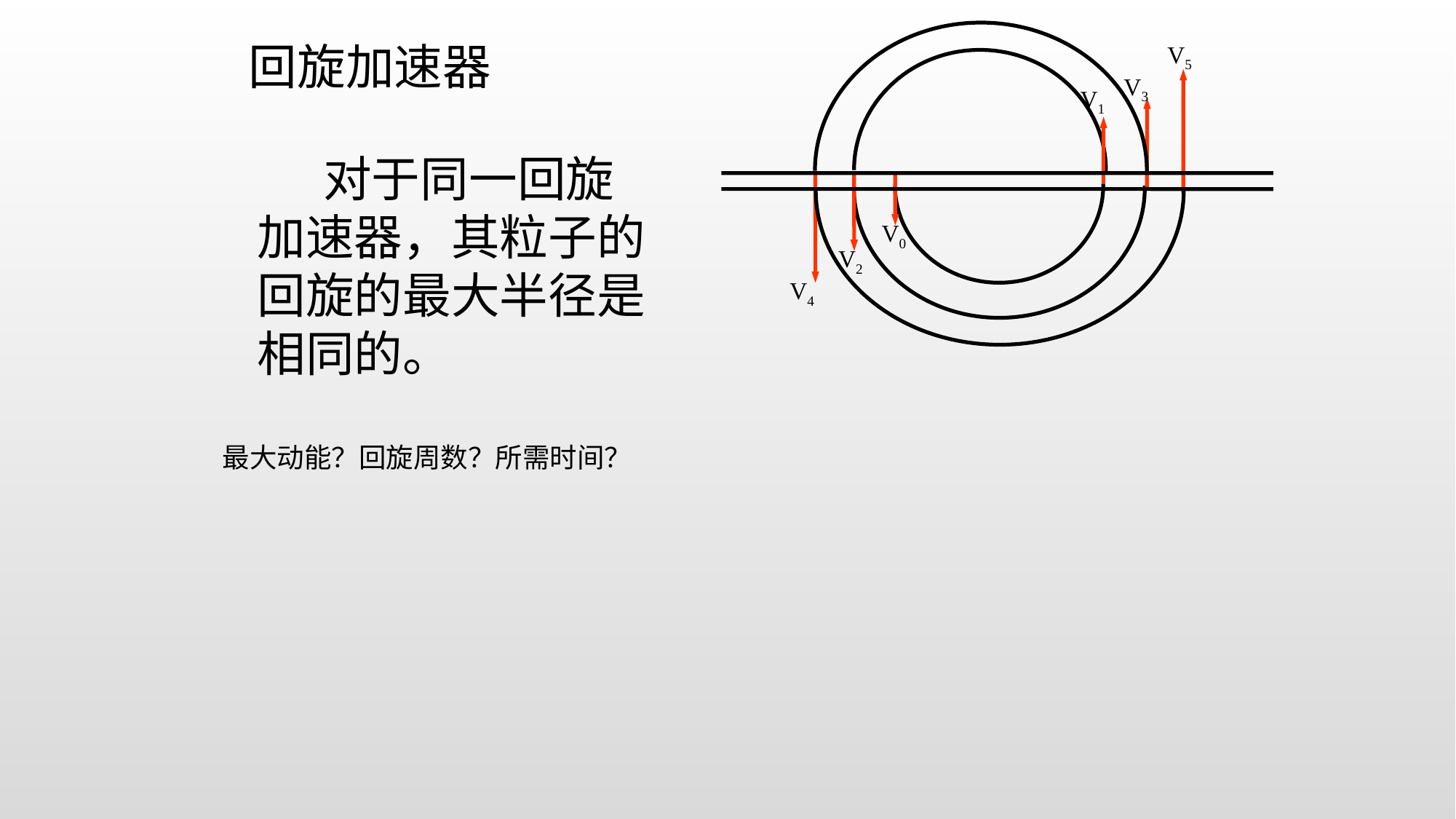

V5
V3

V1

V0
V2
V4
回旋加速器
     对于同一回旋加速器，其粒子的回旋的最大半径是相同的。
最大动能？回旋周数？所需时间？